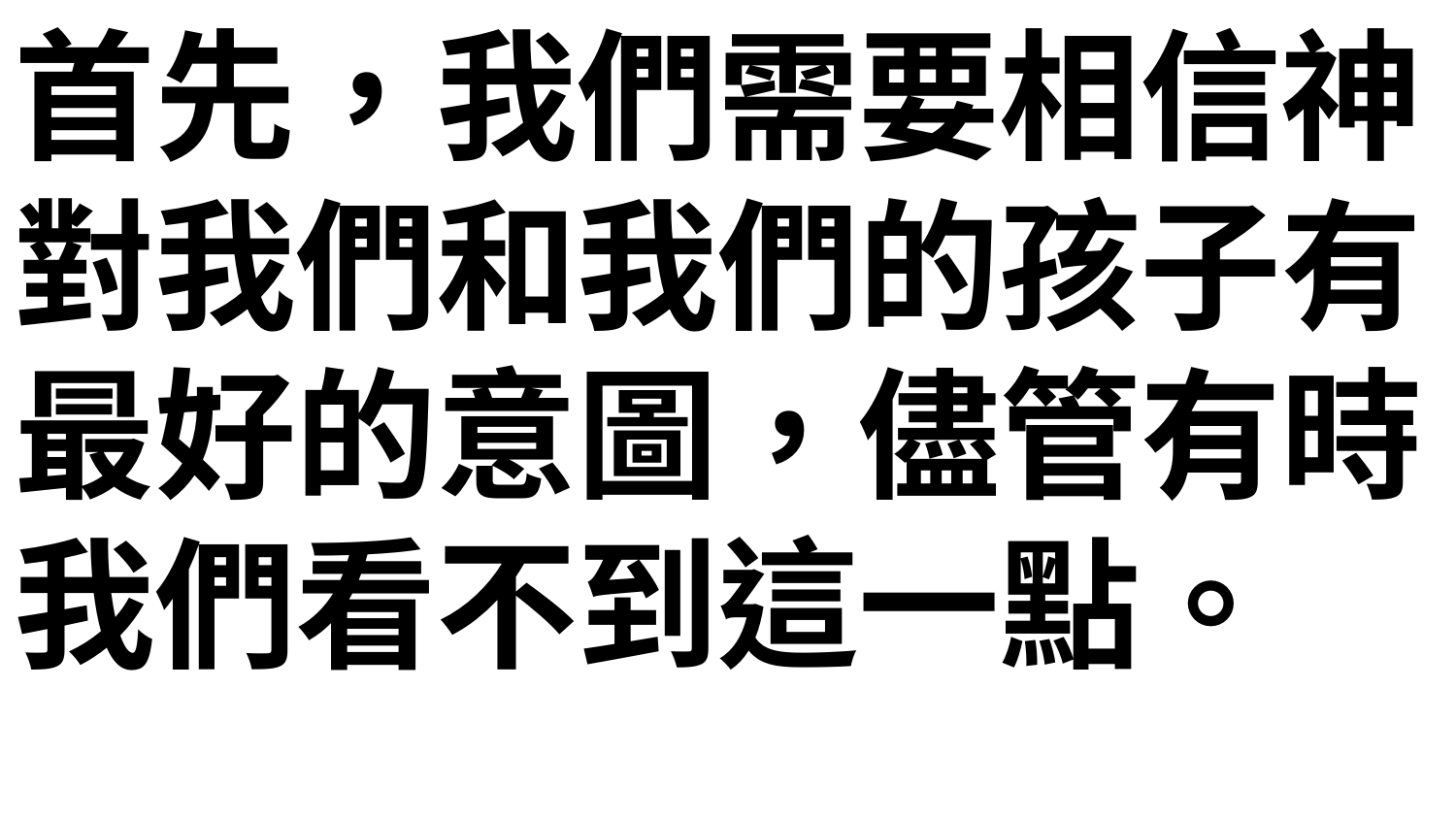

首先，我們需要相信神對我們和我們的孩子有最好的意圖，儘管有時我們看不到這一點。